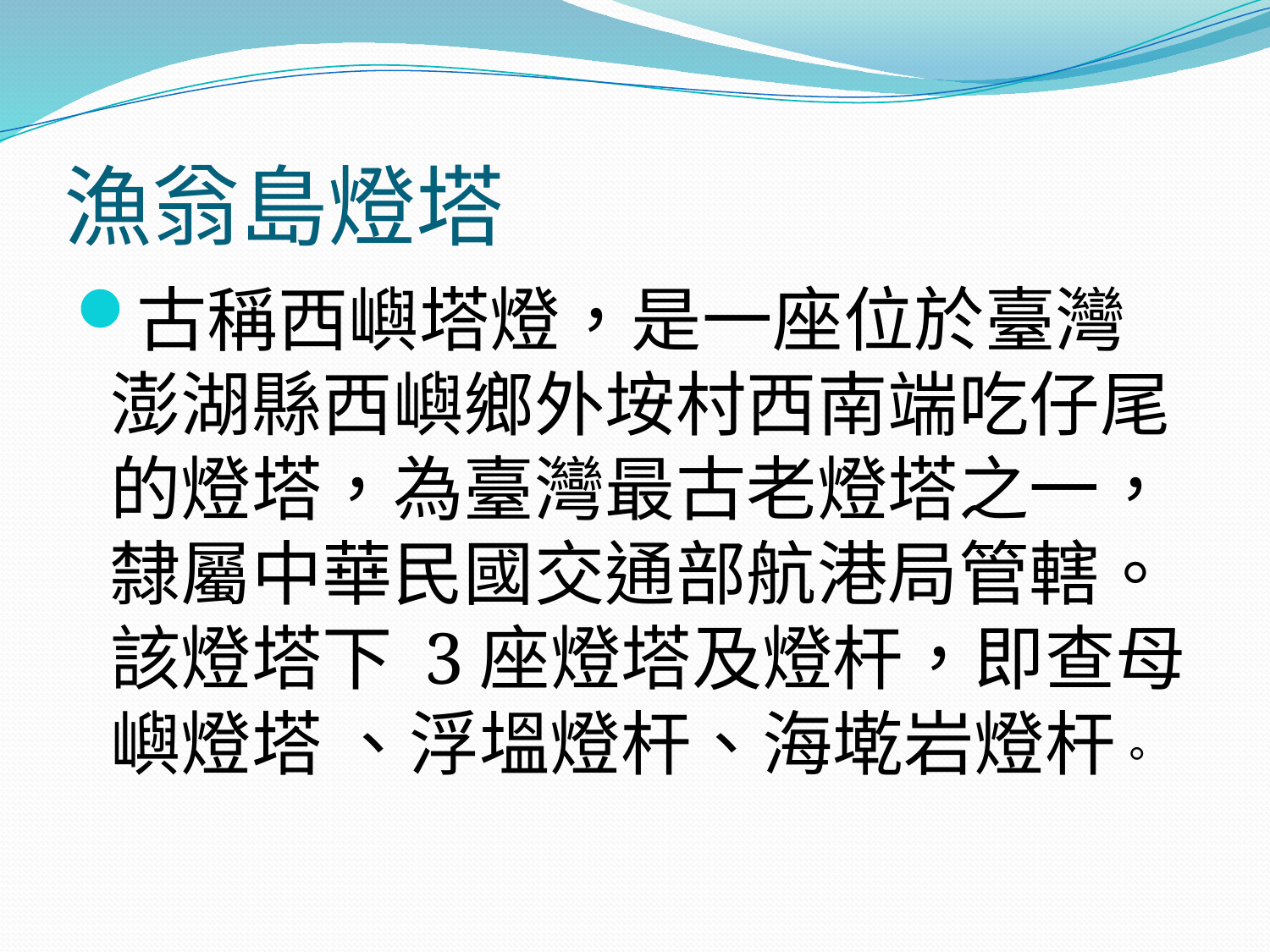

# 漁翁島燈塔
古稱西嶼塔燈，是一座位於臺灣澎湖縣西嶼鄉外垵村西南端吃仔尾的燈塔，為臺灣最古老燈塔之一，隸屬中華民國交通部航港局管轄。該燈塔下 3座燈塔及燈杆，即查母嶼燈塔 、浮塭燈杆、海墘岩燈杆。